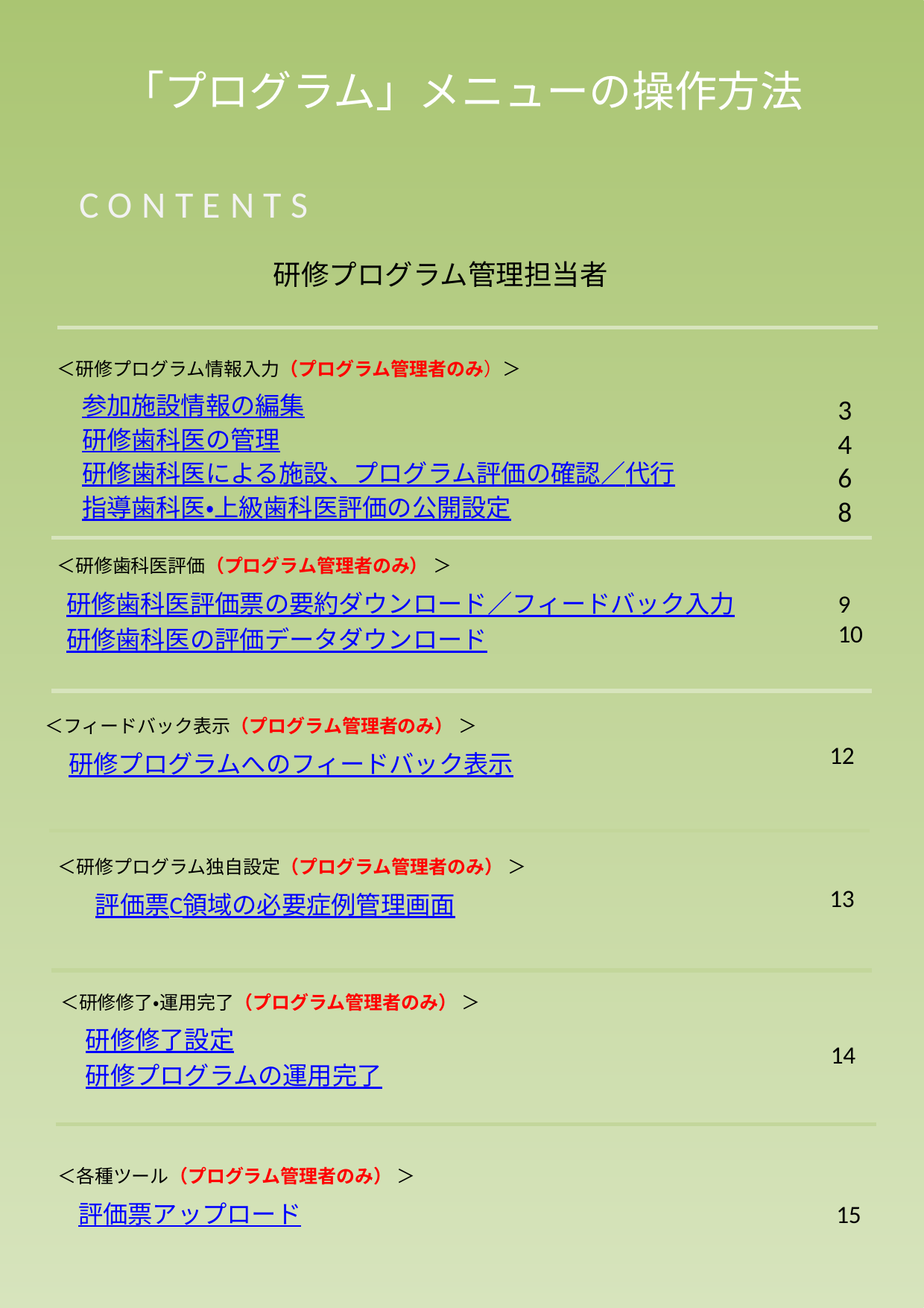

# 「プログラム」メニューの操作方法
CONTENTS
研修プログラム管理担当者
＜研修プログラム情報入力（プログラム管理者のみ）＞
参加施設情報の編集
研修歯科医の管理
研修歯科医による施設、プログラム評価の確認／代行
指導歯科医・上級歯科医評価の公開設定
3
4
6
8
＜研修歯科医評価（プログラム管理者のみ） ＞
研修歯科医評価票の要約ダウンロード／フィードバック入力
研修歯科医の評価データダウンロード
9
10
＜フィードバック表示（プログラム管理者のみ） ＞
12
研修プログラムへのフィードバック表示
＜研修プログラム独自設定（プログラム管理者のみ） ＞
13
評価票C領域の必要症例管理画面
＜研修修了・運用完了（プログラム管理者のみ） ＞
研修修了設定
研修プログラムの運用完了
14
＜各種ツール（プログラム管理者のみ） ＞
評価票アップロード
15